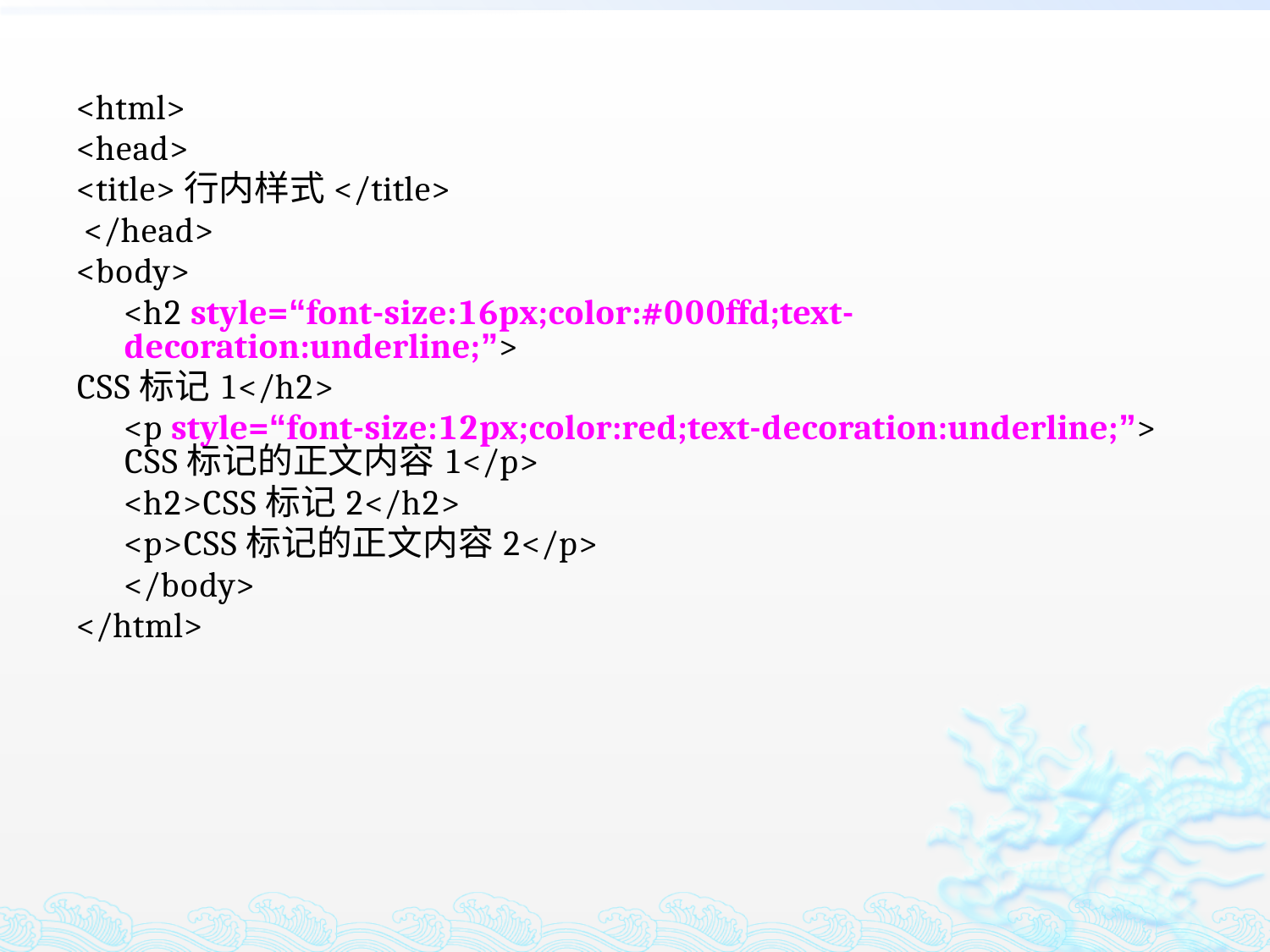

<html>
<head>
<title>行内样式</title>
 </head>
<body>
	<h2 style=“font-size:16px;color:#000ffd;text-decoration:underline;”>
CSS标记1</h2>
	<p style=“font-size:12px;color:red;text-decoration:underline;”> CSS标记的正文内容1</p>
	<h2>CSS标记2</h2>
	<p>CSS标记的正文内容2</p>
	</body>
</html>